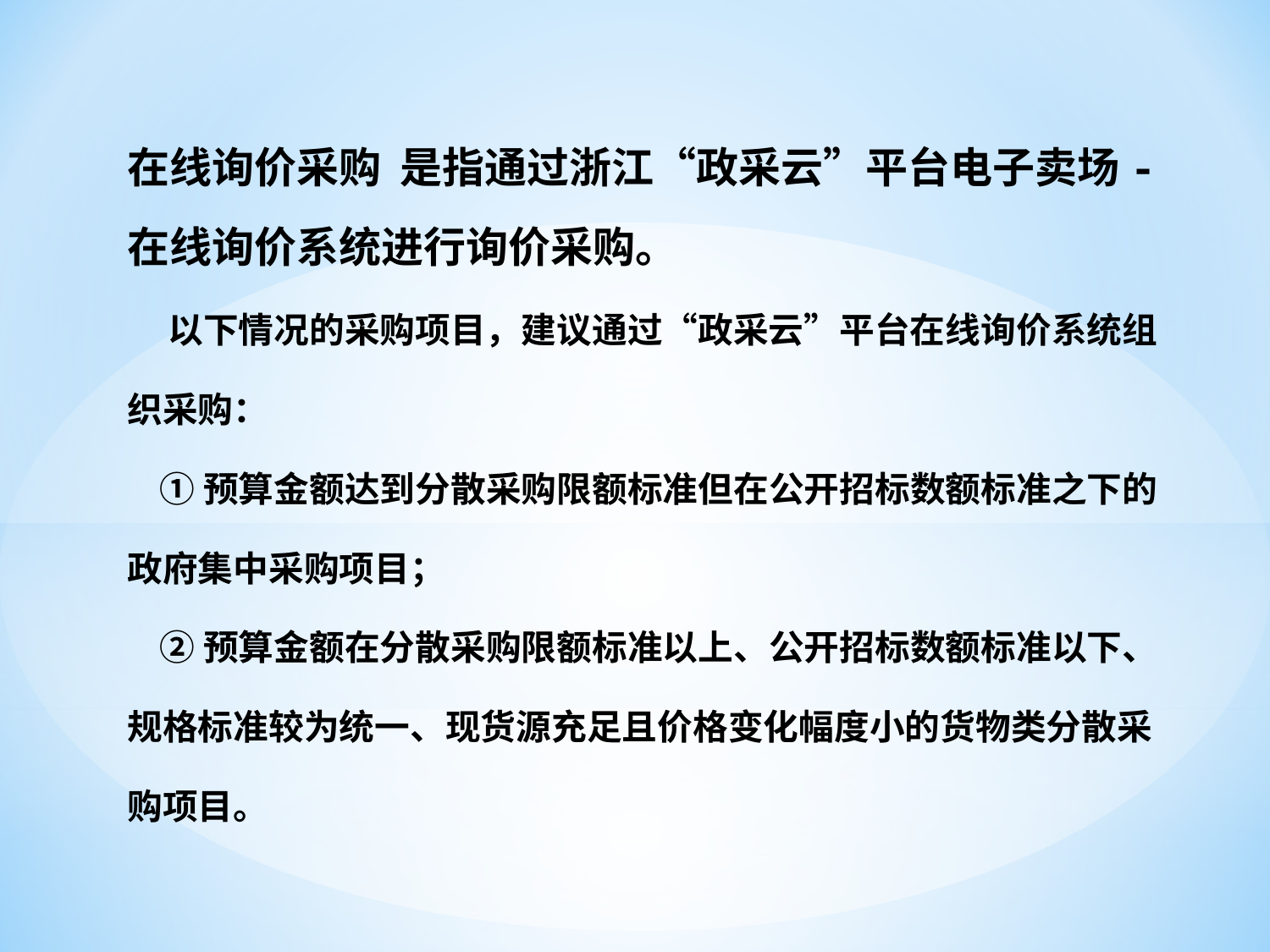

在线询价采购  是指通过浙江“政采云”平台电子卖场-在线询价系统进行询价采购。
    以下情况的采购项目，建议通过“政采云”平台在线询价系统组织采购：
    ①预算金额达到分散采购限额标准但在公开招标数额标准之下的政府集中采购项目；
    ②预算金额在分散采购限额标准以上、公开招标数额标准以下、规格标准较为统一、现货源充足且价格变化幅度小的货物类分散采购项目。